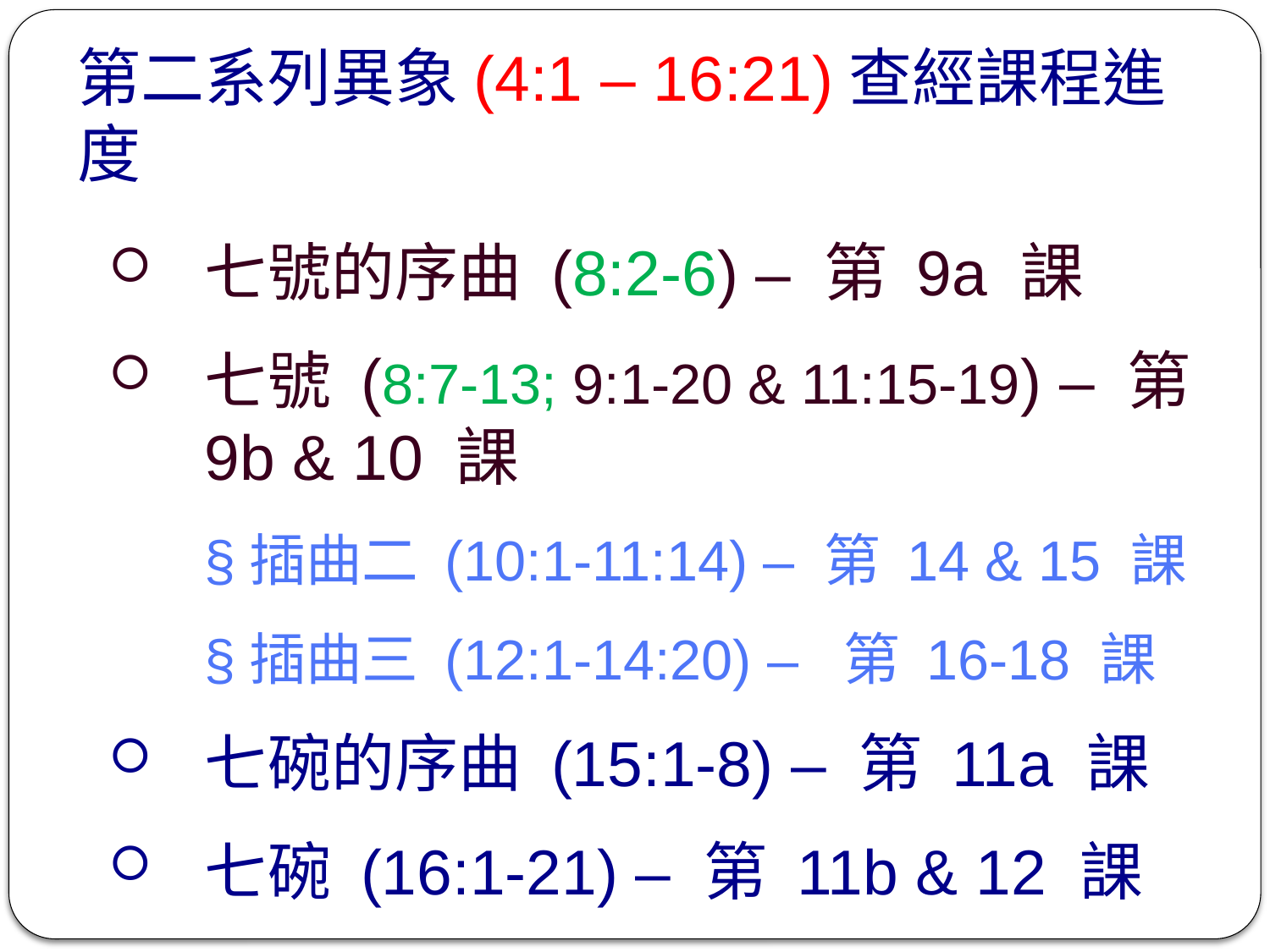

第二系列異象(4:1 – 16:21)查經課程進度
七號的序曲 (8:2-6) – 第 9a 課
七號 (8:7-13; 9:1-20 & 11:15-19) – 第 9b & 10 課
§插曲二 (10:1-11:14) – 第 14 & 15 課
§插曲三 (12:1-14:20) –  第 16-18 課
七碗的序曲 (15:1-8) – 第 11a 課
七碗 (16:1-21) – 第 11b & 12 課